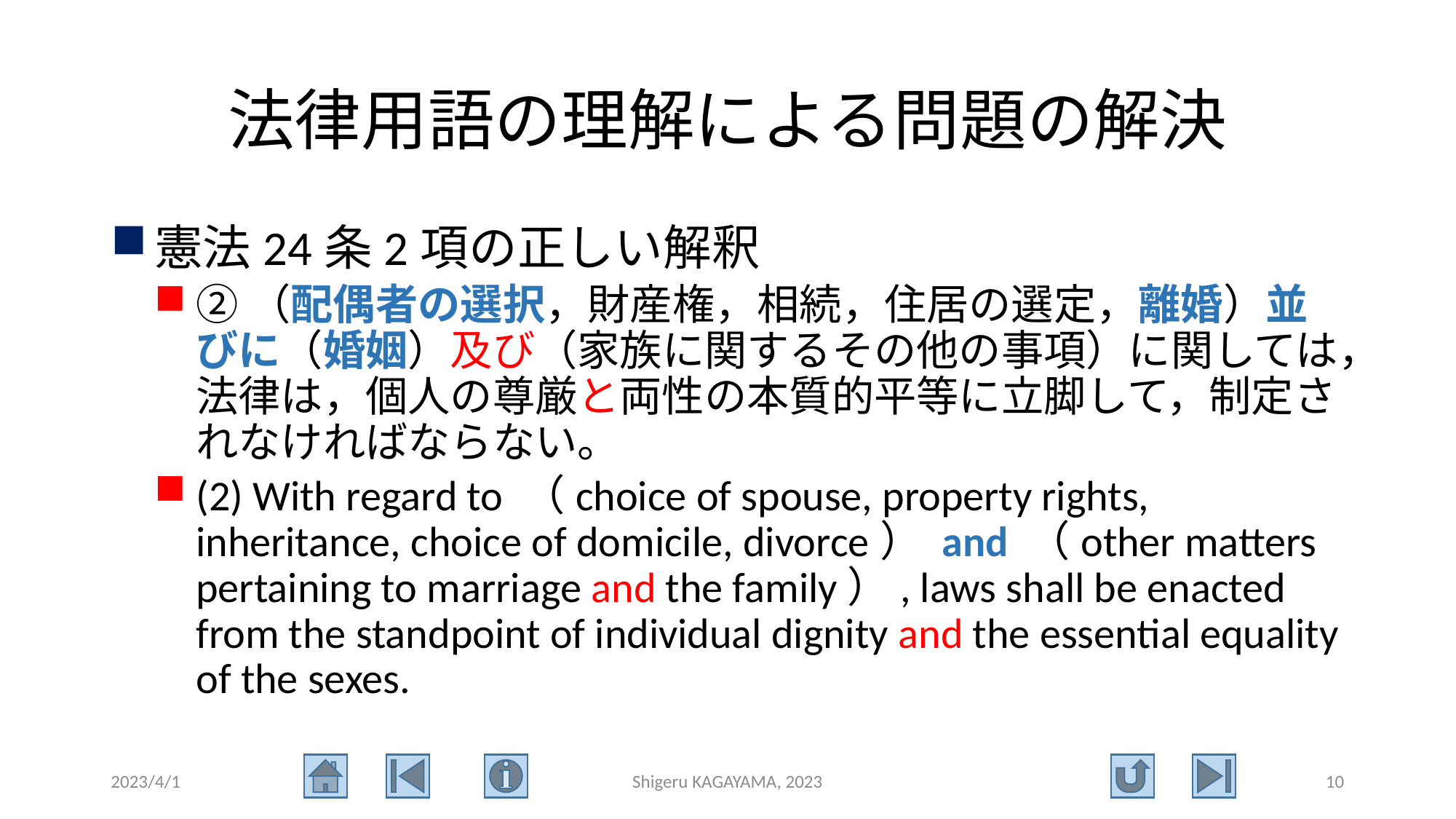

# 法律用語の理解による問題の解決
憲法24条2項の正しい解釈
②（配偶者の選択，財産権，相続，住居の選定，離婚）並びに（婚姻）及び（家族に関するその他の事項）に関しては，法律は，個人の尊厳と両性の本質的平等に立脚して，制定されなければならない。
(2) With regard to （choice of spouse, property rights, inheritance, choice of domicile, divorce） and （other matters pertaining to marriage and the family）, laws shall be enacted from the standpoint of individual dignity and the essential equality of the sexes.
2023/4/1
Shigeru KAGAYAMA, 2023
10